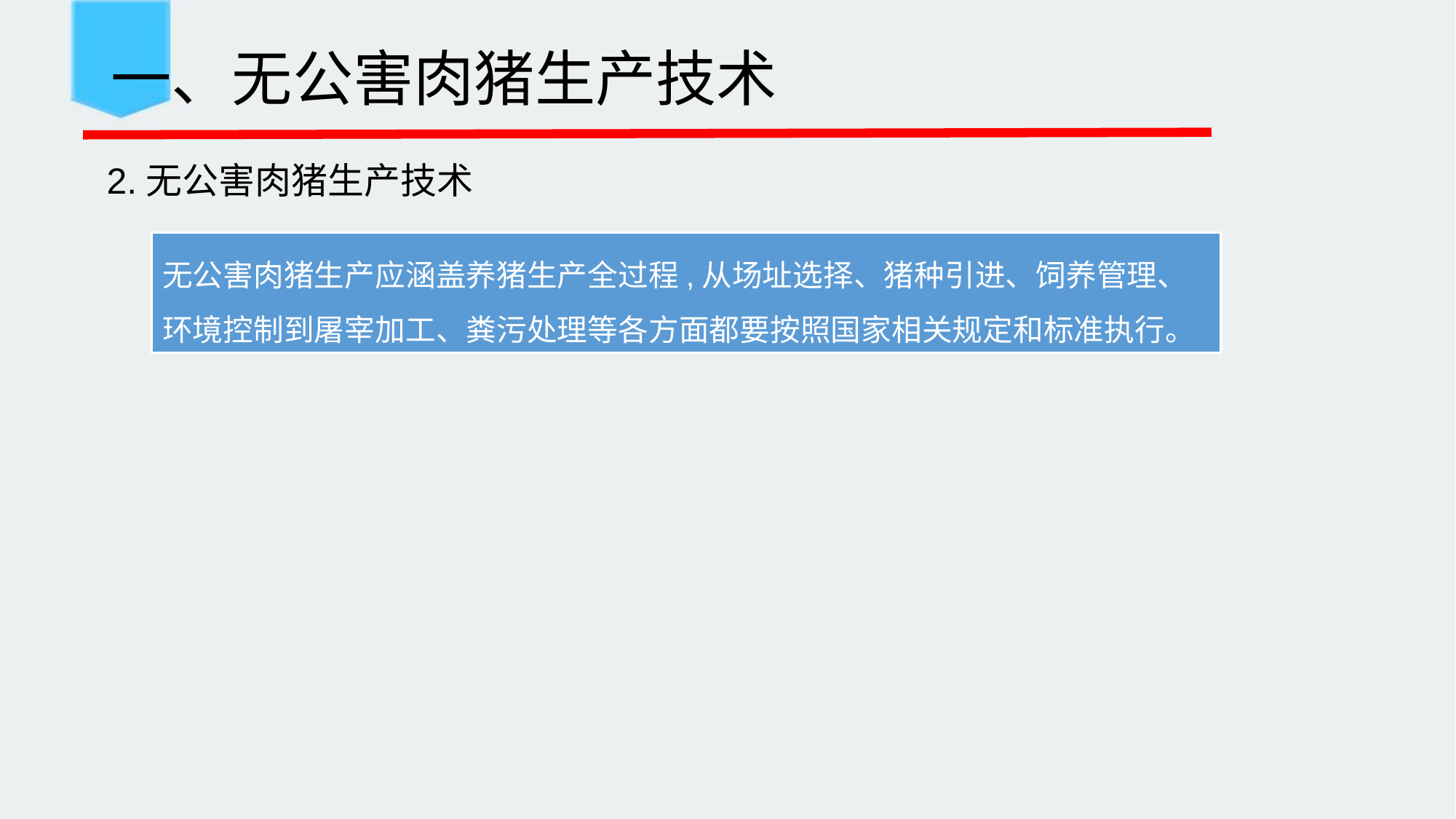

一、无公害肉猪生产技术
2.无公害肉猪生产技术
无公害肉猪生产应涵盖养猪生产全过程,从场址选择、猪种引进、饲养管理、环境控制到屠宰加工、粪污处理等各方面都要按照国家相关规定和标准执行。